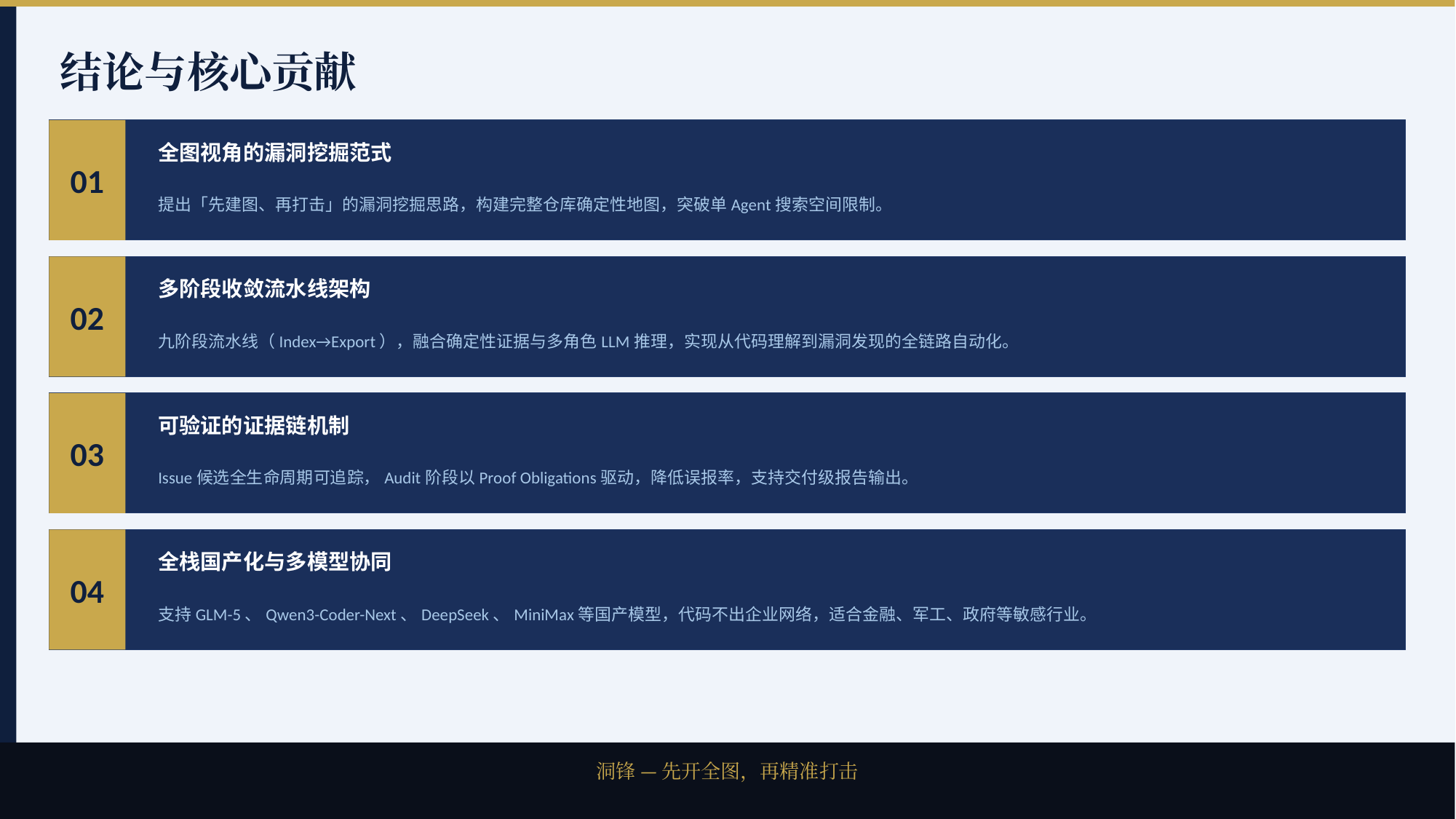

结论与核心贡献

01
全图视角的漏洞挖掘范式
提出「先建图、再打击」的漏洞挖掘思路，构建完整仓库确定性地图，突破单Agent搜索空间限制。

02
多阶段收敛流水线架构
九阶段流水线（Index→Export），融合确定性证据与多角色LLM推理，实现从代码理解到漏洞发现的全链路自动化。

03
可验证的证据链机制
Issue候选全生命周期可追踪，Audit阶段以Proof Obligations驱动，降低误报率，支持交付级报告输出。

04
全栈国产化与多模型协同
支持GLM-5、Qwen3-Coder-Next、DeepSeek、MiniMax等国产模型，代码不出企业网络，适合金融、军工、政府等敏感行业。

洞锋 — 先开全图，再精准打击